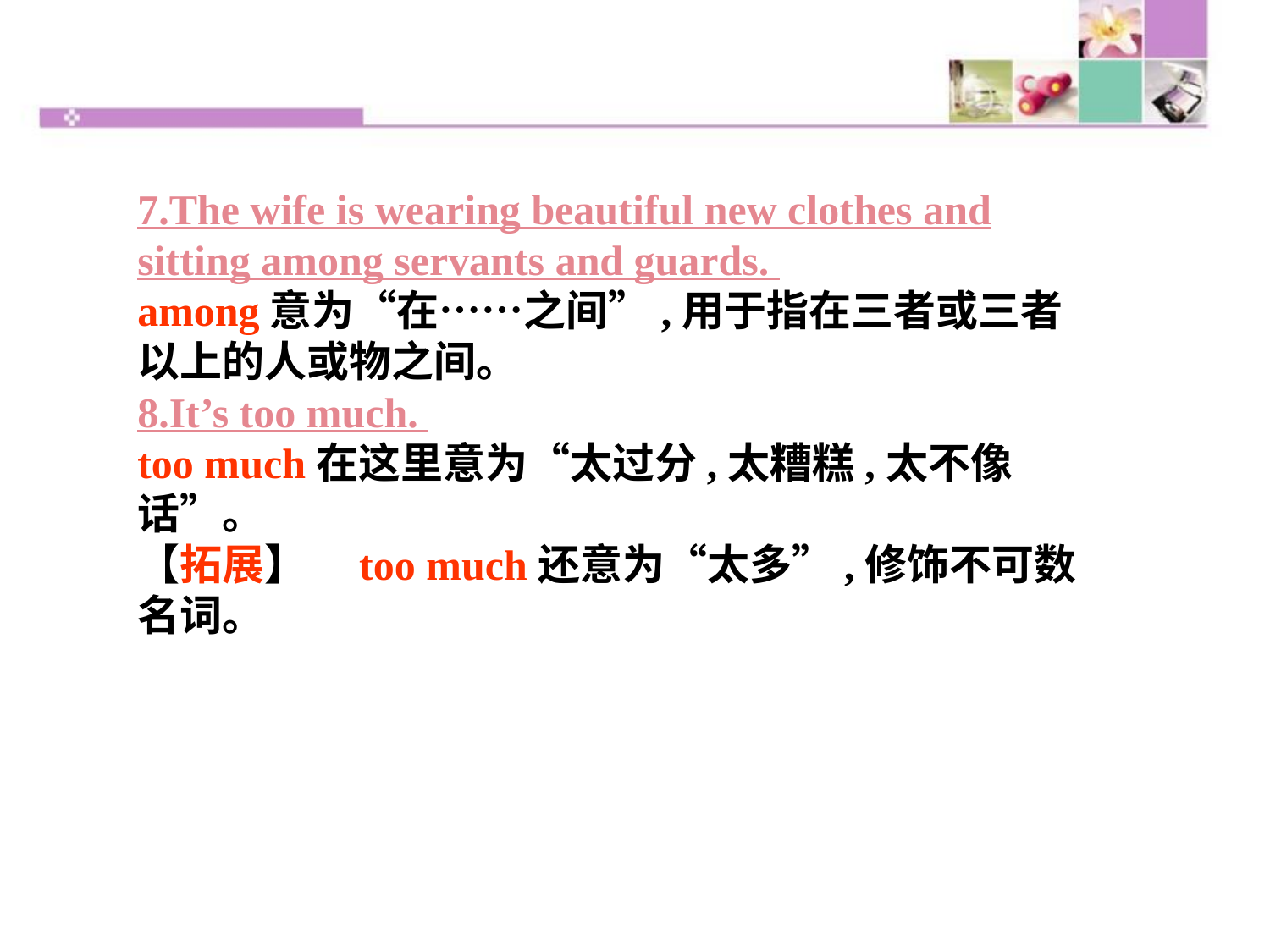

7.The wife is wearing beautiful new clothes and sitting among servants and guards.
among意为“在……之间”,用于指在三者或三者以上的人或物之间。
8.It’s too much.
too much在这里意为“太过分,太糟糕,太不像话”。
【拓展】　too much还意为“太多”,修饰不可数名词。